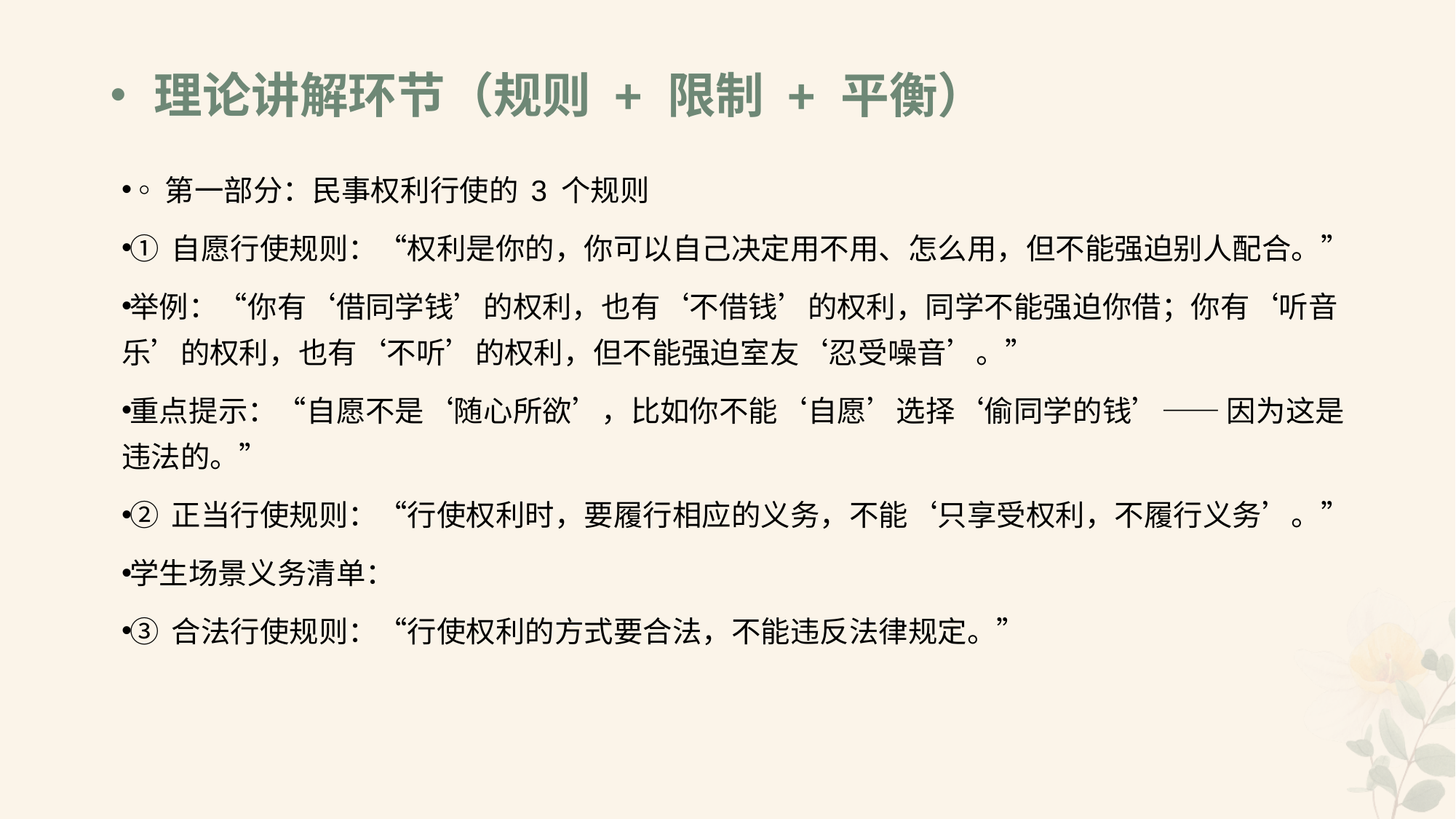

# •理论讲解环节（规则 + 限制 + 平衡）
◦第一部分：民事权利行使的 3 个规则
① 自愿行使规则：“权利是你的，你可以自己决定用不用、怎么用，但不能强迫别人配合。”
举例：“你有‘借同学钱’的权利，也有‘不借钱’的权利，同学不能强迫你借；你有‘听音乐’的权利，也有‘不听’的权利，但不能强迫室友‘忍受噪音’。”
重点提示：“自愿不是‘随心所欲’，比如你不能‘自愿’选择‘偷同学的钱’—— 因为这是违法的。”
② 正当行使规则：“行使权利时，要履行相应的义务，不能‘只享受权利，不履行义务’。”
学生场景义务清单：
③ 合法行使规则：“行使权利的方式要合法，不能违反法律规定。”